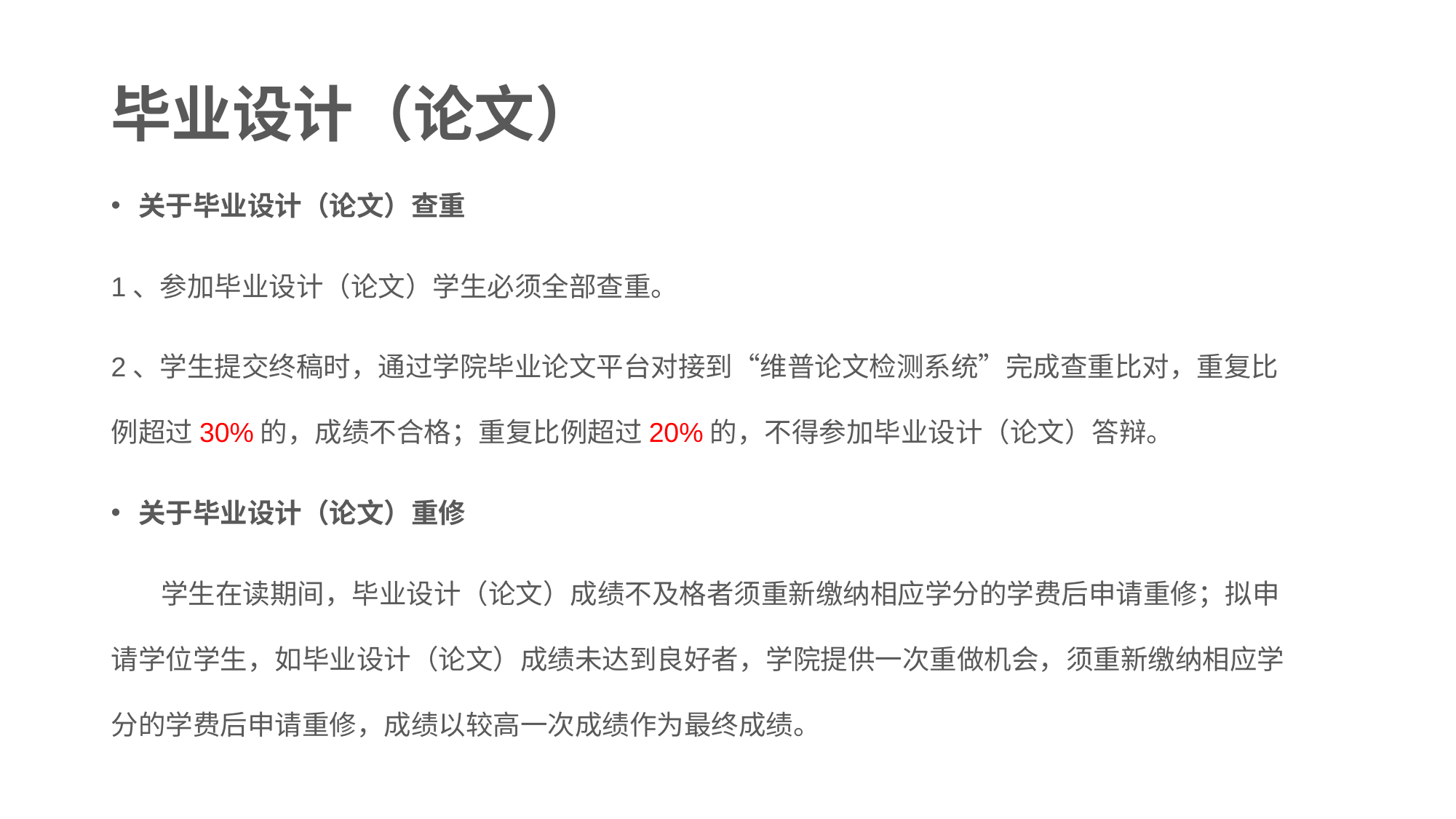

# 毕业设计（论文）
关于毕业设计（论文）查重
1、参加毕业设计（论文）学生必须全部查重。
2、学生提交终稿时，通过学院毕业论文平台对接到“维普论文检测系统”完成查重比对，重复比例超过30%的，成绩不合格；重复比例超过20%的，不得参加毕业设计（论文）答辩。
关于毕业设计（论文）重修
       学生在读期间，毕业设计（论文）成绩不及格者须重新缴纳相应学分的学费后申请重修；拟申请学位学生，如毕业设计（论文）成绩未达到良好者，学院提供一次重做机会，须重新缴纳相应学分的学费后申请重修，成绩以较高一次成绩作为最终成绩。